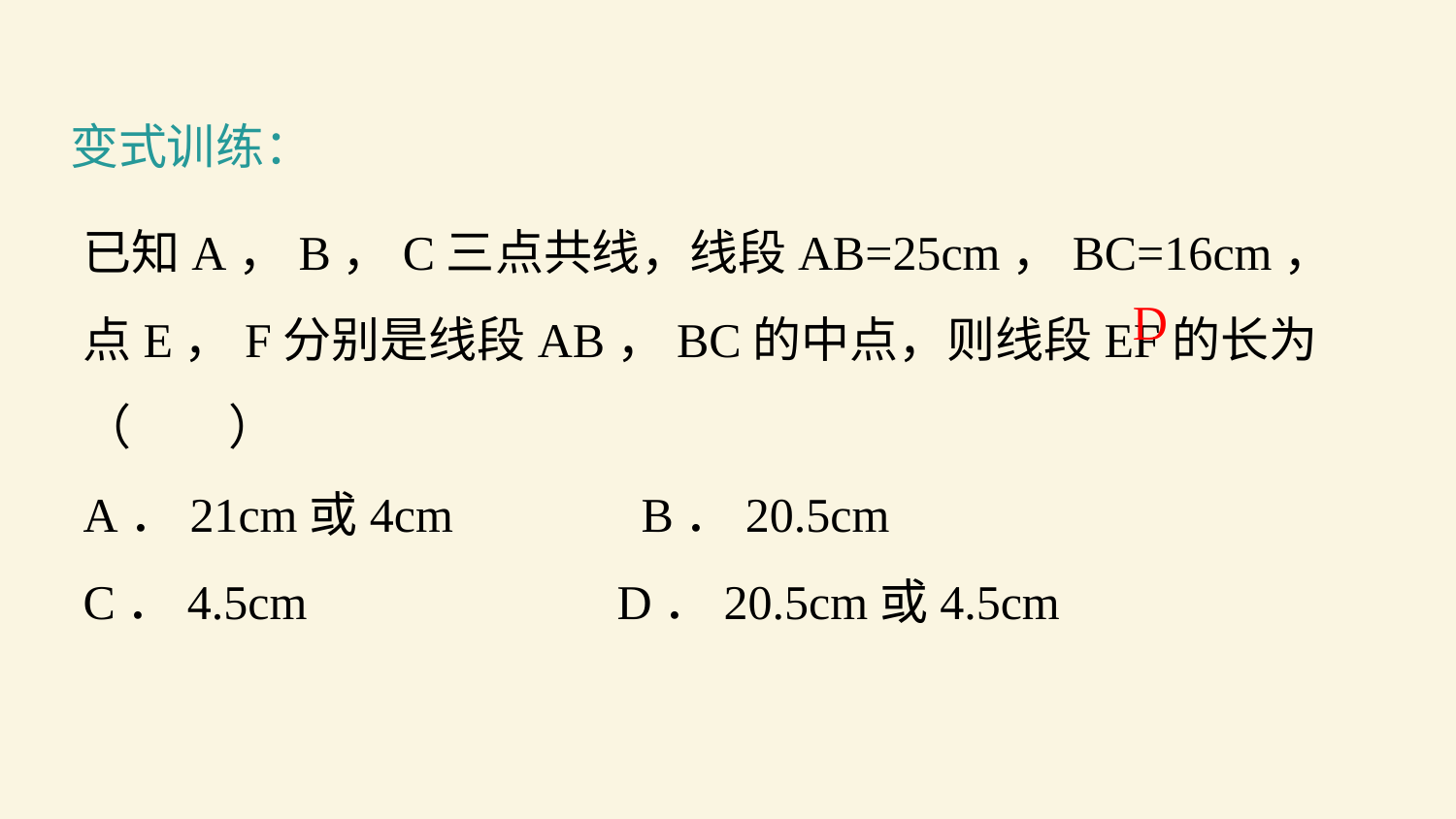

变式训练：
已知A，B，C三点共线，线段AB=25cm，BC=16cm，点E，F分别是线段AB，BC的中点，则线段EF的长为（　　）
A．21cm或4cm	          B．20.5cm
C．4.5cm	                    D．20.5cm或4.5cm
D